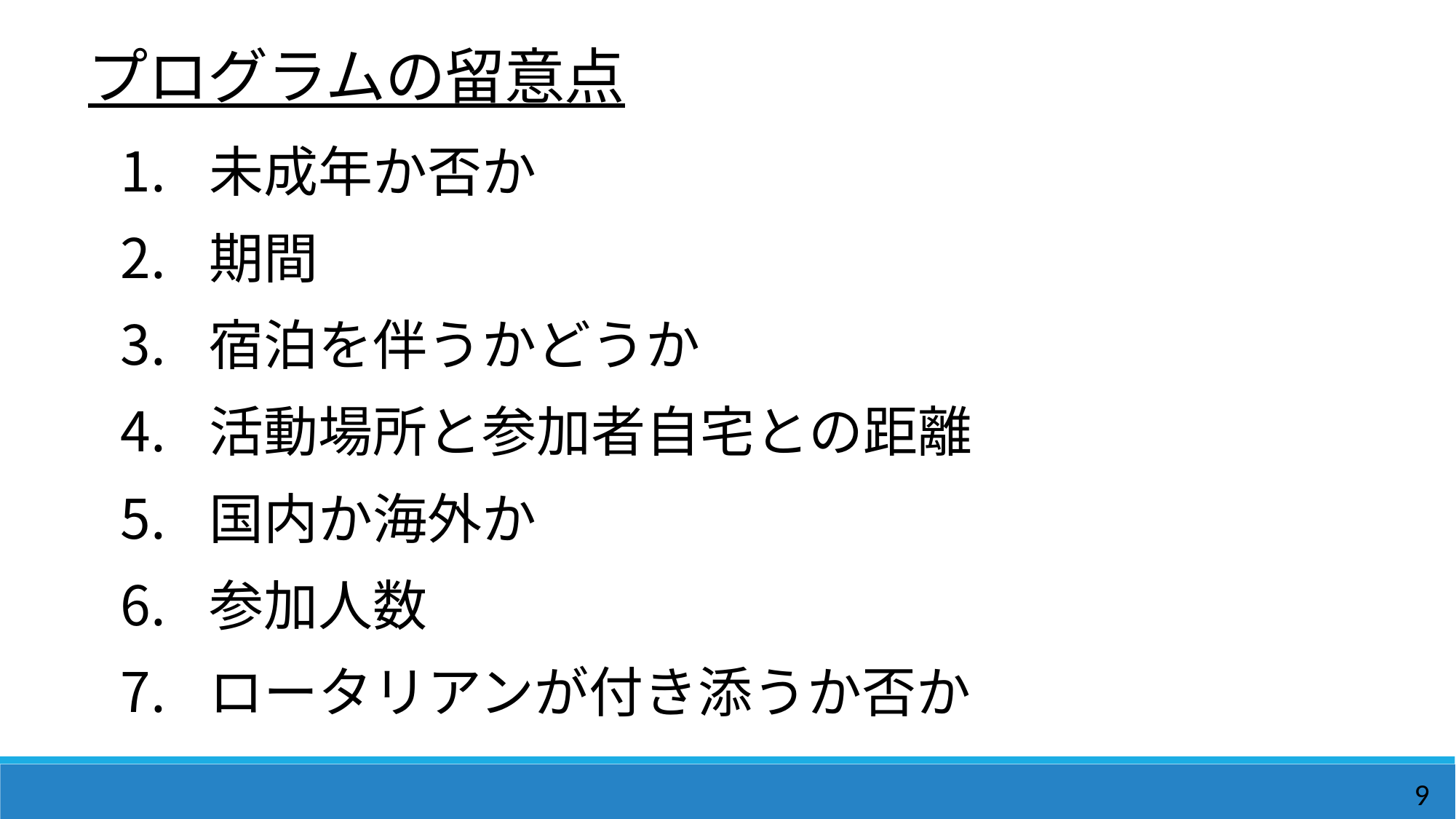

プログラムの留意点
未成年か否か
期間
宿泊を伴うかどうか
活動場所と参加者自宅との距離
国内か海外か
参加人数
ロータリアンが付き添うか否か
9